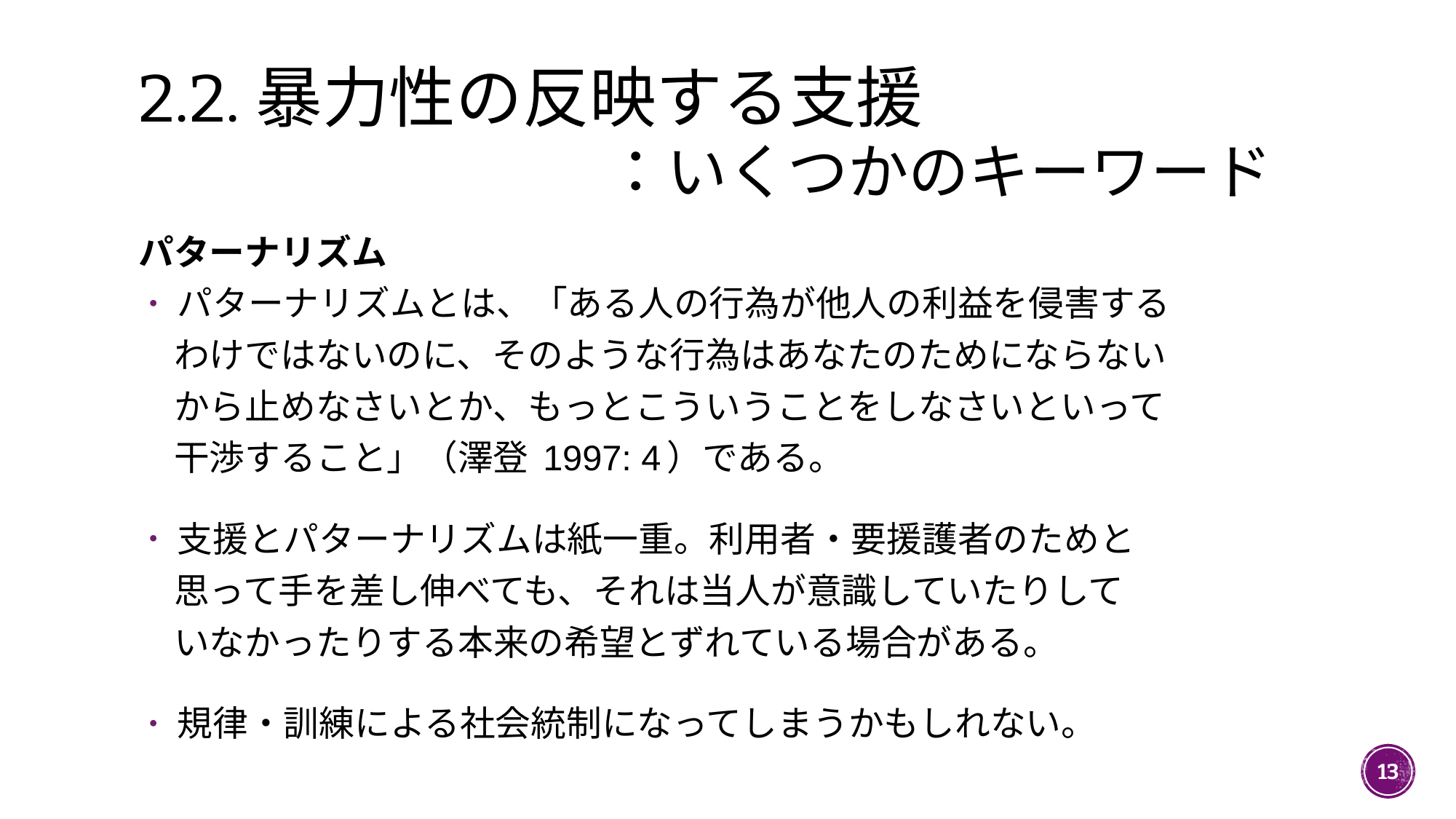

# 2.2.暴力性の反映する支援 　　　　　　　：いくつかのキーワード
パターナリズム
パターナリズムとは、「ある人の行為が他人の利益を侵害する
　わけではないのに、そのような行為はあなたのためにならない
　から止めなさいとか、もっとこういうことをしなさいといって
　干渉すること」（澤登 1997: 4）である。

支援とパターナリズムは紙一重。利用者・要援護者のためと
　思って手を差し伸べても、それは当人が意識していたりして
　いなかったりする本来の希望とずれている場合がある。

規律・訓練による社会統制になってしまうかもしれない。

13